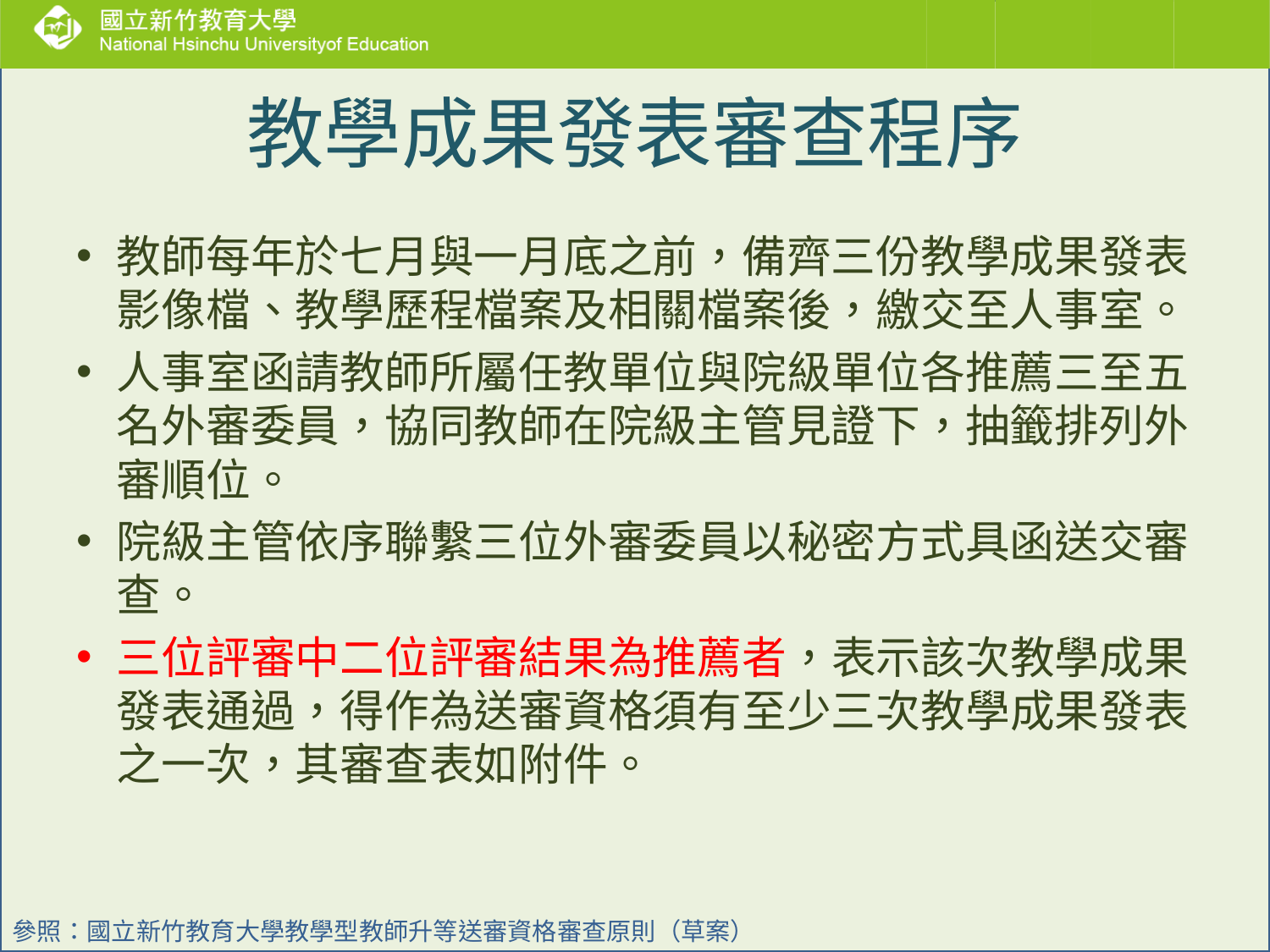

# 教學成果發表審查程序
教師每年於七月與一月底之前，備齊三份教學成果發表影像檔、教學歷程檔案及相關檔案後，繳交至人事室。
人事室函請教師所屬任教單位與院級單位各推薦三至五名外審委員，協同教師在院級主管見證下，抽籤排列外審順位。
院級主管依序聯繫三位外審委員以秘密方式具函送交審查。
三位評審中二位評審結果為推薦者，表示該次教學成果發表通過，得作為送審資格須有至少三次教學成果發表之一次，其審查表如附件。

參照：國立新竹教育大學教學型教師升等送審資格審查原則（草案）